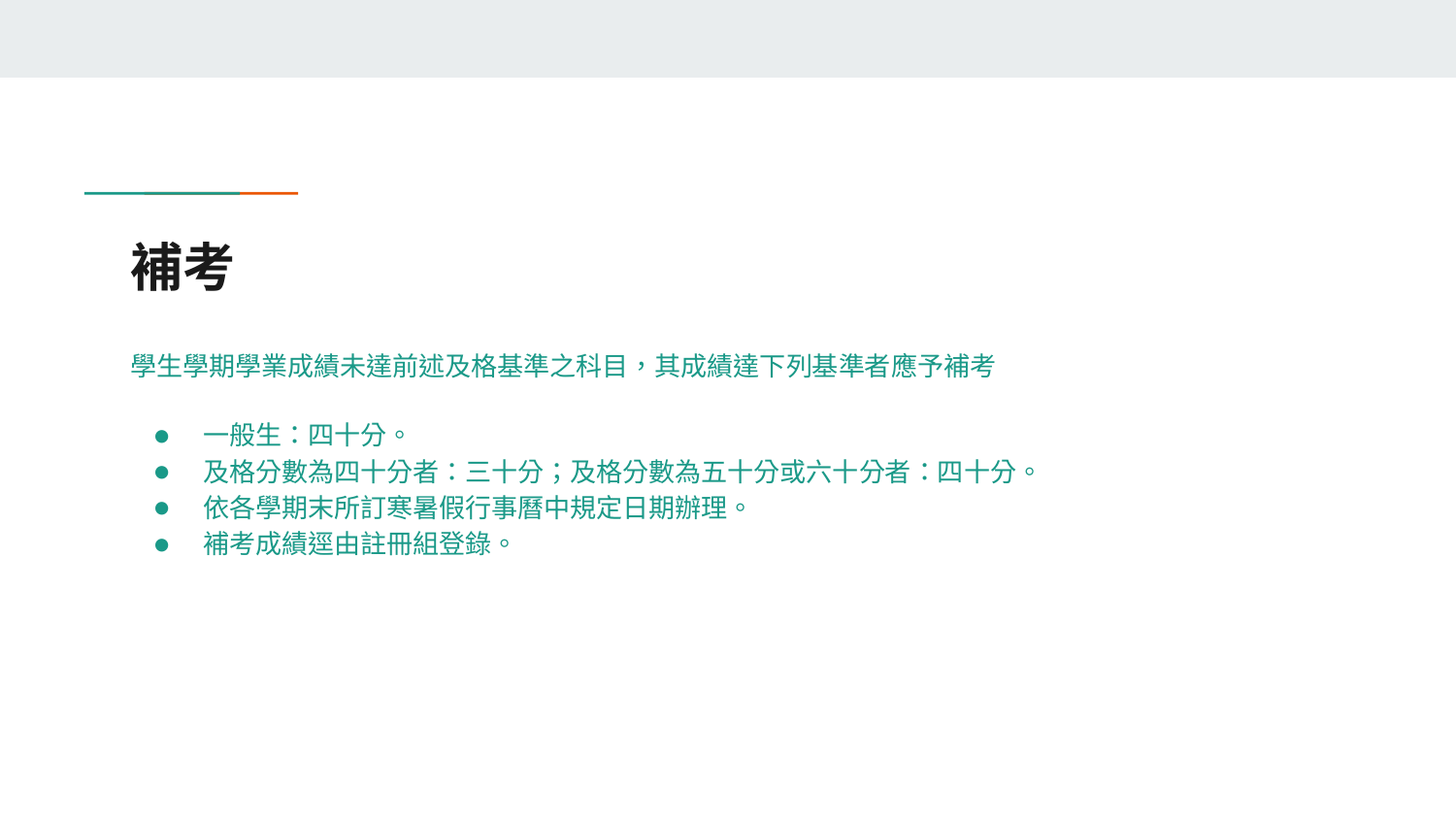

# 補考
學生學期學業成績未達前述及格基準之科目，其成績達下列基準者應予補考
一般生：四十分。
及格分數為四十分者：三十分；及格分數為五十分或六十分者：四十分。
依各學期末所訂寒暑假行事曆中規定日期辦理。
補考成績逕由註冊組登錄。